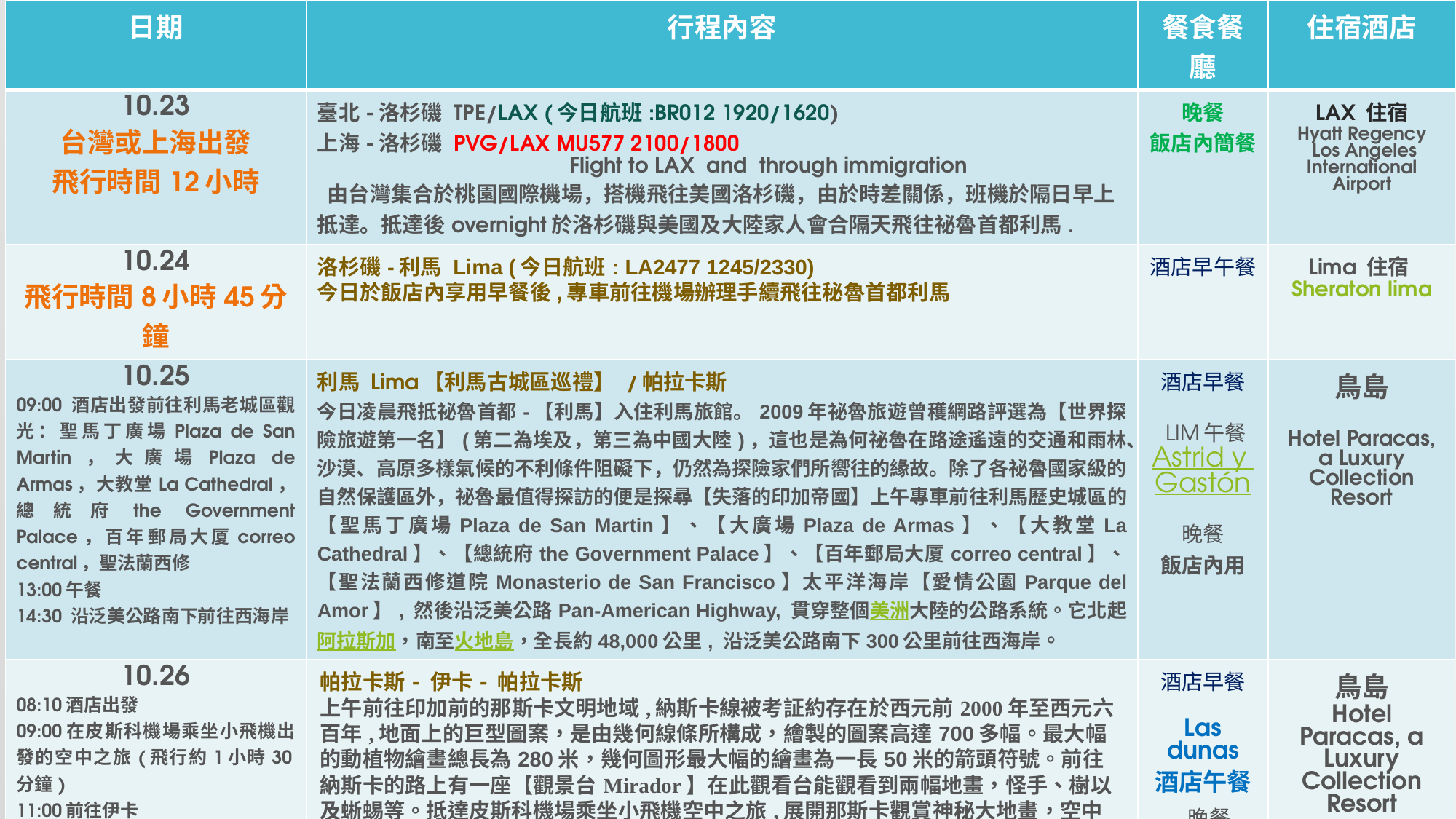

| 日期 | 行程內容 | 餐食餐廳 | 住宿酒店 |
| --- | --- | --- | --- |
| 10.23 台灣或上海出發 飛行時間12小時 | 臺北-洛杉磯 TPE/LAX (今日航班:BR012 1920/1620) 上海-洛杉磯 PVG/LAX MU577 2100/1800 Flight to LAX and through immigration  由台灣集合於桃園國際機場，搭機飛往美國洛杉磯，由於時差關係，班機於隔日早上抵達。抵達後overnight於洛杉磯與美國及大陸家人會合隔天飛往祕魯首都利馬. | 晚餐 飯店內簡餐 | LAX 住宿 Hyatt Regency Los Angeles International Airport |
| 10.24 飛行時間8小時45分鐘 | 洛杉磯-利馬 Lima (今日航班: LA2477 1245/2330) 今日於飯店內享用早餐後,專車前往機場辦理手續飛往秘魯首都利馬 | 酒店早午餐 | Lima 住宿Sheraton lima |
| 10.25 09:00 酒店出發前往利馬老城區觀光：聖馬丁廣場Plaza de San Martin，大廣場Plaza de Armas，大教堂La Cathedral，總統府the Government Palace，百年郵局大厦correo central，聖法蘭西修 13:00午餐 14:30 沿泛美公路南下前往西海岸 | 利馬 Lima【利馬古城區巡禮】 /帕拉卡斯 今日凌晨飛抵祕魯首都-【利馬】入住利馬旅館。2009年祕魯旅遊曾穫網路評選為【世界探險旅遊第一名】(第二為埃及，第三為中國大陸)，這也是為何祕魯在路途遙遠的交通和雨林、沙漠、高原多樣氣候的不利條件阻礙下，仍然為探險家們所嚮往的緣故。除了各祕魯國家級的自然保護區外，祕魯最值得探訪的便是探尋【失落的印加帝國】上午專車前往利馬歷史城區的【聖馬丁廣場Plaza de San Martin】、【大廣場Plaza de Armas】、【大教堂La Cathedral】、【總統府the Government Palace】、【百年郵局大厦correo central】、【聖法蘭西修道院Monasterio de San Francisco】太平洋海岸【愛情公園Parque del Amor】, 然後沿泛美公路Pan-American Highway, 貫穿整個美洲大陸的公路系統。它北起阿拉斯加，南至火地島，全長約48,000公里, 沿泛美公路南下300公里前往西海岸。 | 酒店早餐  LIM午餐 Astrid y Gastón 晚餐 飯店內用 | 鳥島 Hotel Paracas, a Luxury Collection Resort |
| 10.26 08:10酒店出發 09:00在皮斯科機場乘坐小飛機出發的空中之旅(飛行約1小時30分鐘) 11:00前往伊卡 12:00~13:30 las dunas 酒店午餐 15:00瓦卡奇納 Huacachina  16:00 返回paracas酒店 19:00晚餐 | 帕拉卡斯- 伊卡- 帕拉卡斯 上午前往印加前的那斯卡文明地域,納斯卡線被考証約存在於西元前2000年至西元六百年,地面上的巨型圖案，是由幾何線條所構成，繪製的圖案高達700多幅。最大幅的動植物繪畫總長為280米，幾何圖形最大幅的繪畫為一長50米的箭頭符號。前往納斯卡的路上有一座【觀景台Mirador】在此觀看台能觀看到兩幅地畫，怪手、樹以及蜥蜴等。抵達皮斯科機場乘坐小飛機空中之旅,展開那斯卡觀賞神秘大地畫，空中遊覧專機在空中欣賞於地面上50公里範圍的巨大神秘的幾何、動物地畫圖案奇觀（全區聯合國訂為人類文化財產保護區）。 | 酒店早餐 Las dunas 酒店午餐  晚餐 飯店內用 | 鳥島 Hotel Paracas, a Luxury Collection Resort |